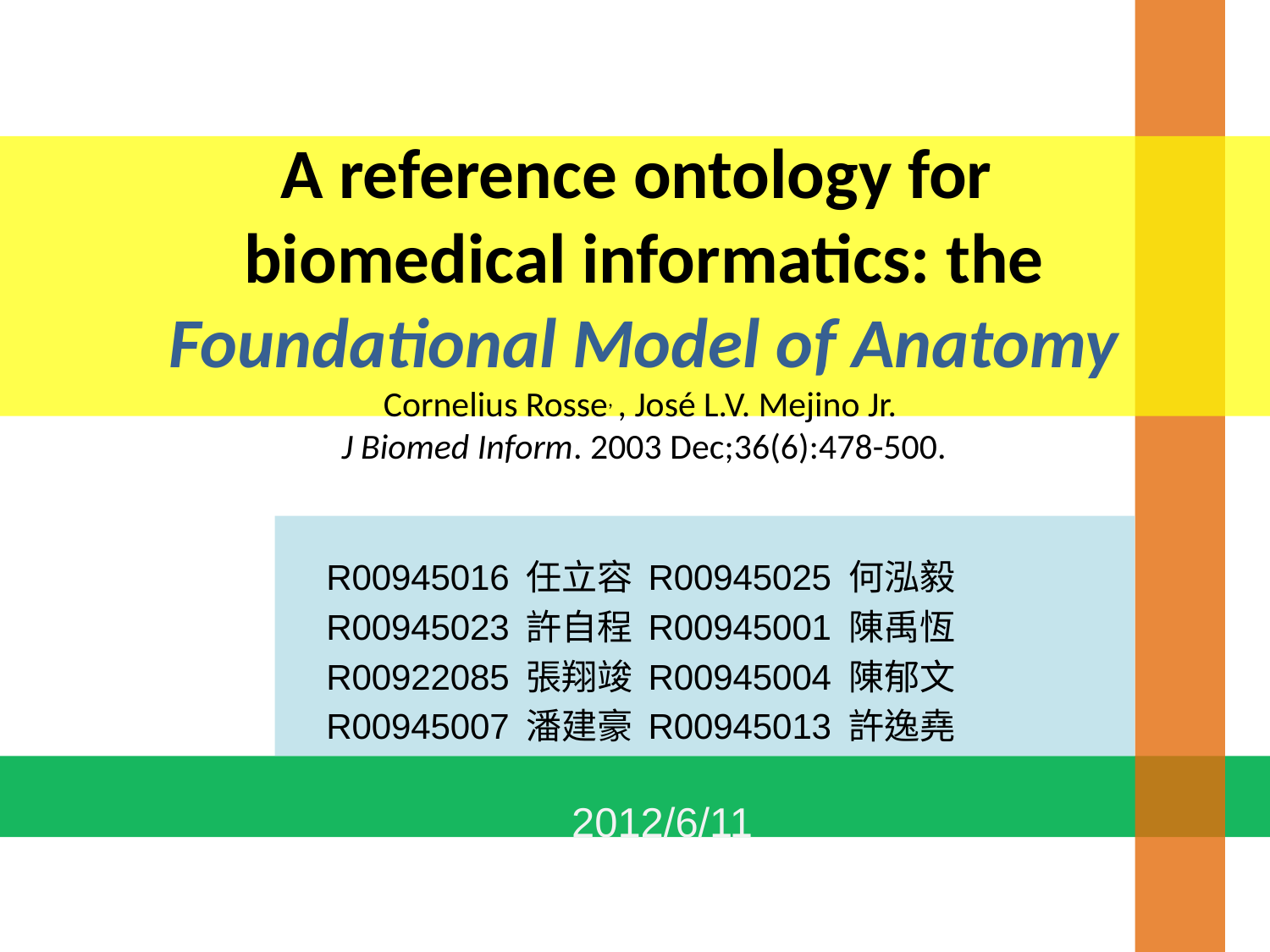

# A reference ontology for biomedical informatics: the Foundational Model of Anatomy Cornelius Rosse, , José L.V. Mejino Jr. J Biomed Inform. 2003 Dec;36(6):478-500.

R00945016 任立容 R00945025 何泓毅
R00945023 許自程 R00945001 陳禹恆
R00922085 張翔竣 R00945004 陳郁文
R00945007 潘建豪 R00945013 許逸堯

					2012/6/11